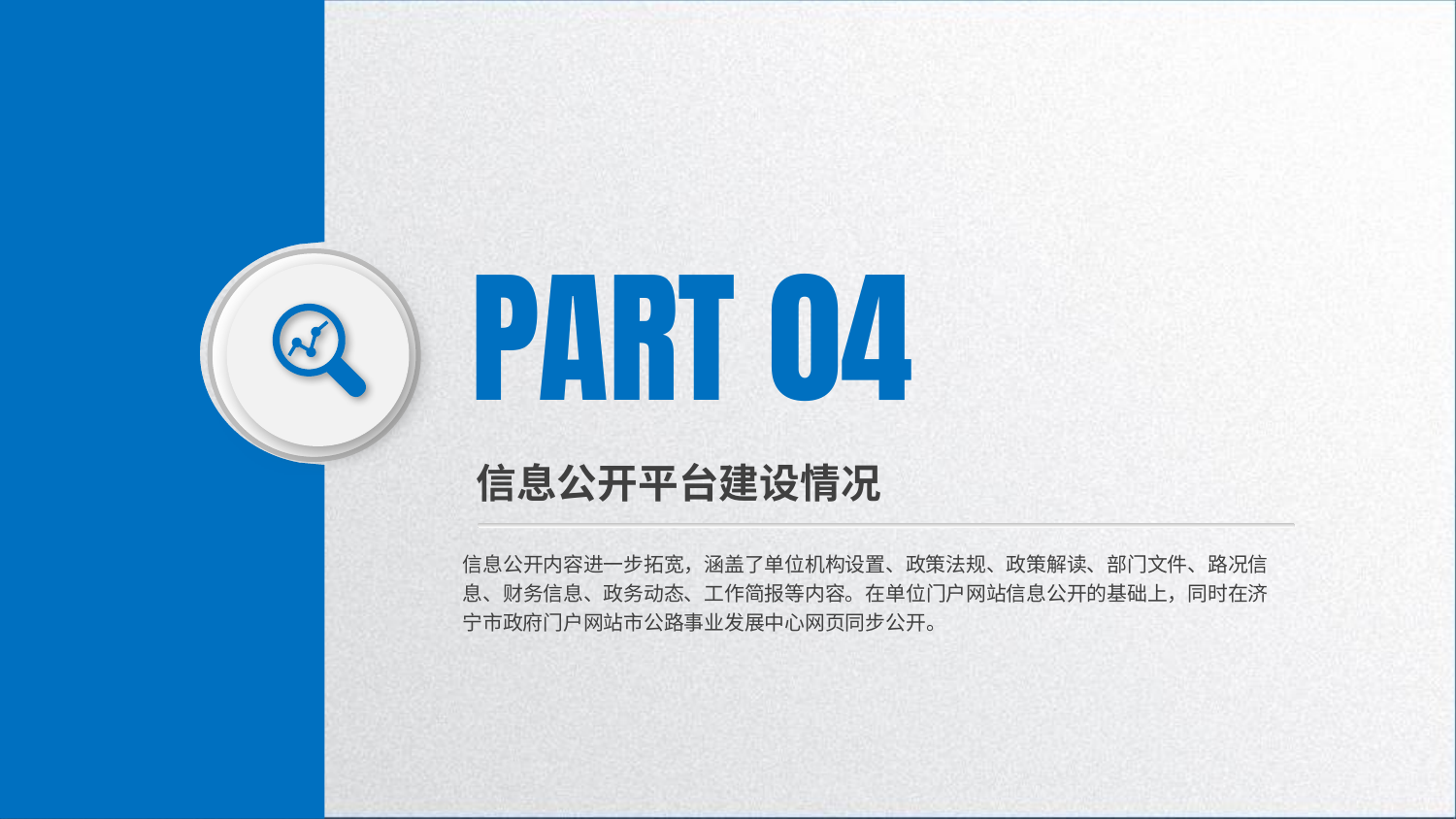

PART 04

信息公开平台建设情况

信息公开内容进一步拓宽，涵盖了单位机构设置、政策法规、政策解读、部门文件、路况信息、财务信息、政务动态、工作简报等内容。在单位门户网站信息公开的基础上，同时在济宁市政府门户网站市公路事业发展中心网页同步公开。